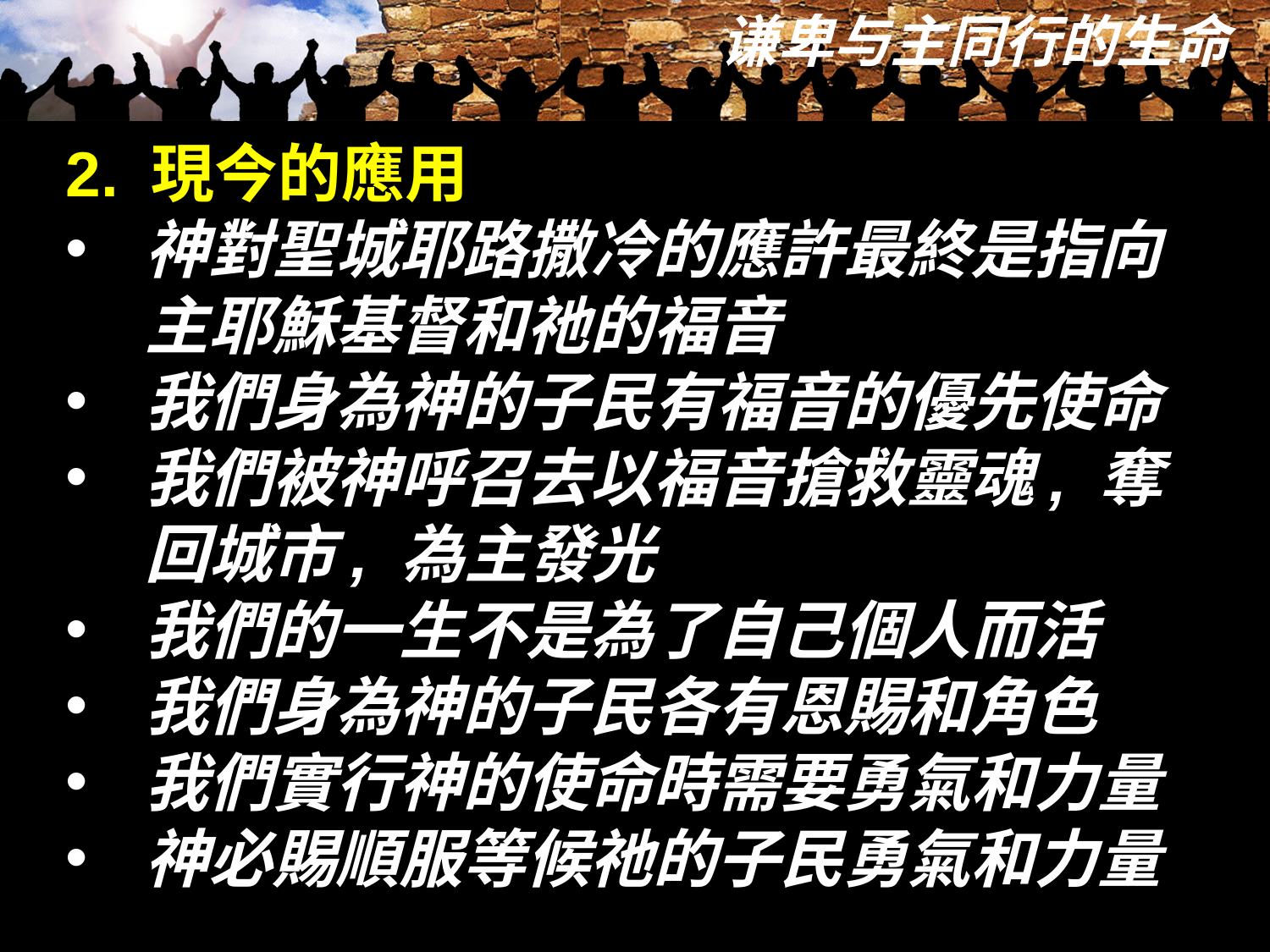

2. 現今的應用
神對聖城耶路撒冷的應許最終是指向主耶穌基督和祂的福音
我們身為神的子民有福音的優先使命
我們被神呼召去以福音搶救靈魂, 奪回城市, 為主發光
我們的一生不是為了自己個人而活
我們身為神的子民各有恩賜和角色
我們實行神的使命時需要勇氣和力量
神必賜順服等候祂的子民勇氣和力量